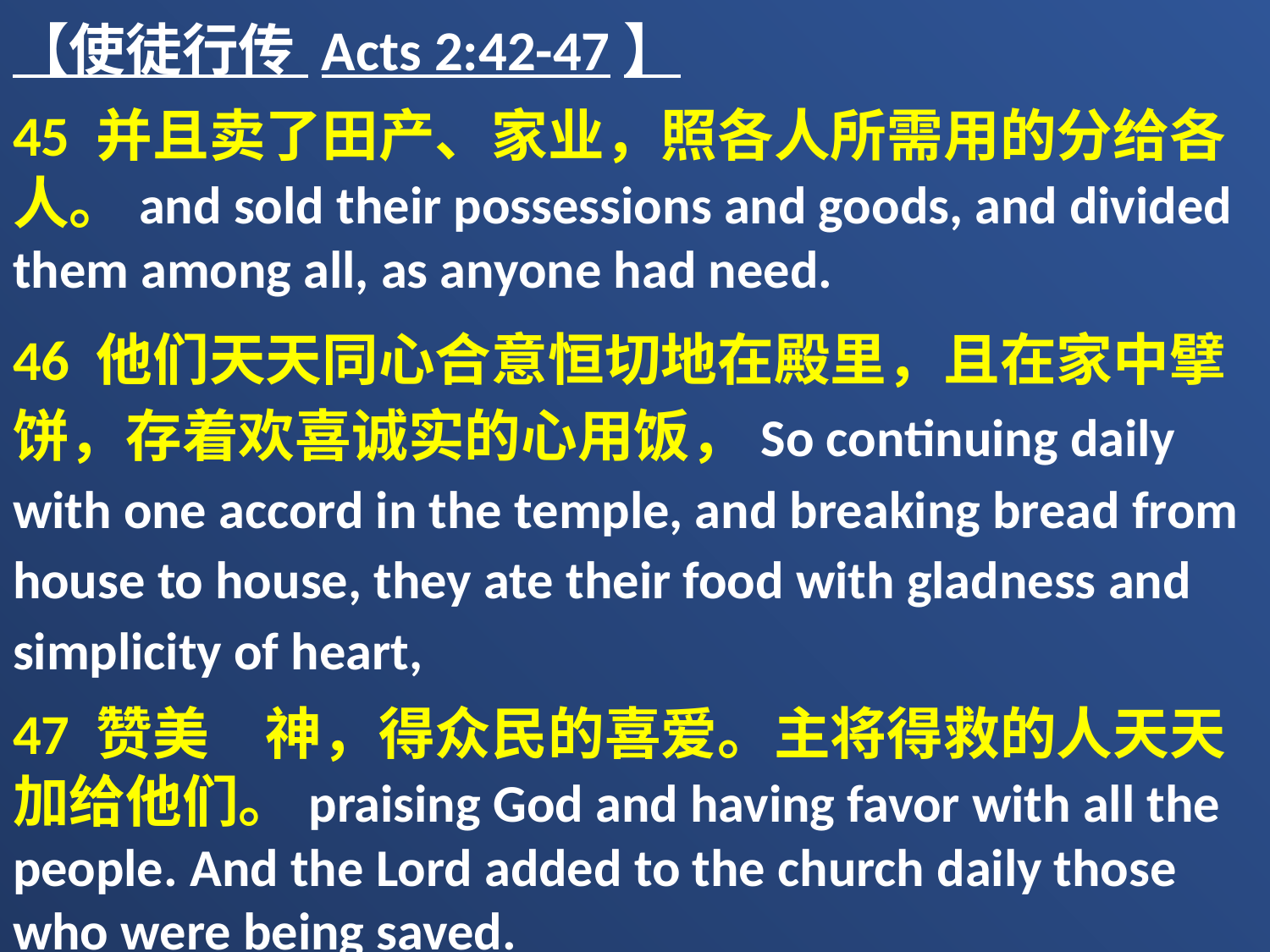

【使徒行传 Acts 2:42-47】
45 并且卖了田产、家业，照各人所需用的分给各人。and sold their possessions and goods, and divided them among all, as anyone had need.
46 他们天天同心合意恒切地在殿里，且在家中擘饼，存着欢喜诚实的心用饭，So continuing daily with one accord in the temple, and breaking bread from house to house, they ate their food with gladness and simplicity of heart,
47 赞美　神，得众民的喜爱。主将得救的人天天加给他们。praising God and having favor with all the people. And the Lord added to the church daily those who were being saved.